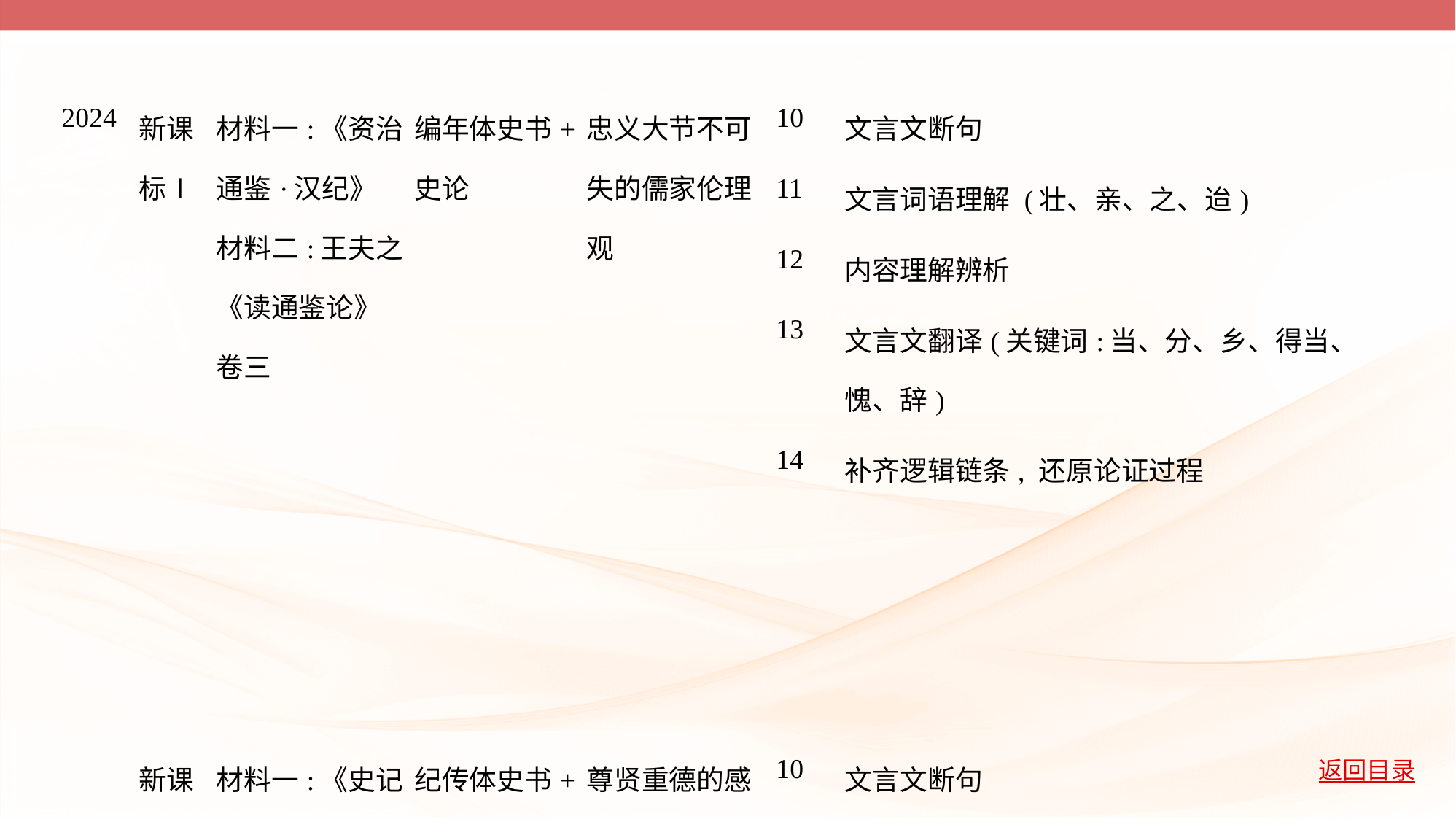

| 2024 | 新课 标Ⅰ | 材料一:《资治 通鉴·汉纪》 材料二:王夫之 《读通鉴论》 卷三 | 编年体史书+ 史论 | 忠义大节不可 失的儒家伦理 观 | 10 | 文言文断句 |
| --- | --- | --- | --- | --- | --- | --- |
|  |  |  |  |  | 11 | 文言词语理解 (壮、亲、之、迨) |
|  |  |  |  |  | 12 | 内容理解辨析 |
|  |  |  |  |  | 13 | 文言文翻译(关键词:当、分、乡、得当、愧、辞) |
|  |  |  |  |  | 14 | 补齐逻辑链条, 还原论证过程 |
|  | 新课 标Ⅱ | 材料一:《史记 ·魏世家》 材料二:《史记 ·留侯世家》 材料三:王充 《论衡·非韩》 | 纪传体史书+ 哲学论著 | 尊贤重德的感 化力量,其成效 有时能超越严 刑峻法 | 10 | 文言文断句 |
|  |  |  |  |  | 11 | 文言词语理解 (燕、怪、为寿、式) |
|  |  |  |  |  | 12 | 内容理解辨析 |
|  |  |  |  |  | 13 | 文言文翻译(关键词/句式:辟、游、却、 操、贤、高、 “……者……也”) |
|  |  |  |  |  | 14 | 跨文本信息比较 |